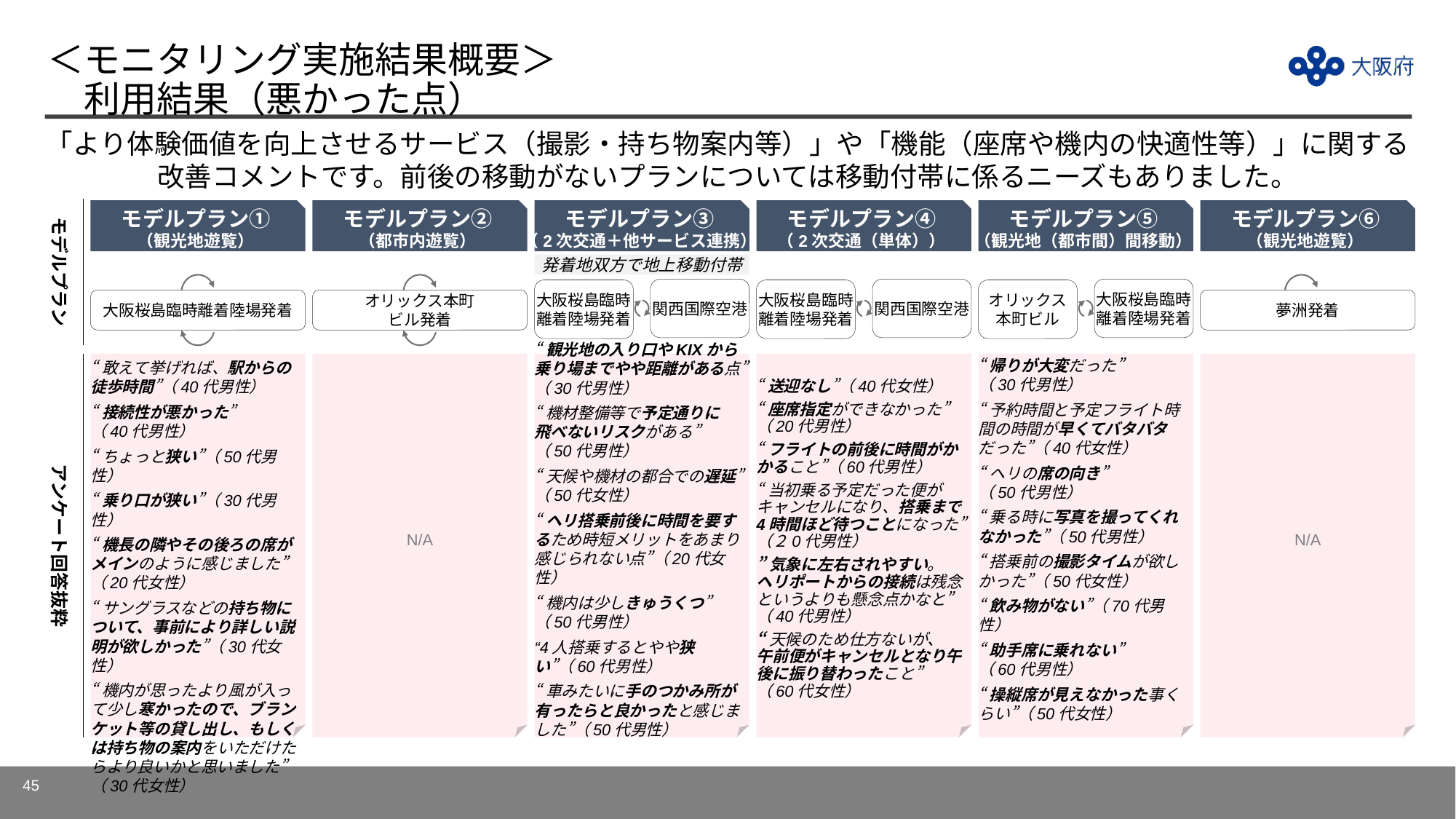

# ＜モニタリング実施結果概要＞ 　利用結果（悪かった点）
「より体験価値を向上させるサービス（撮影・持ち物案内等）」や「機能（座席や機内の快適性等）」に関する改善コメントです。前後の移動がないプランについては移動付帯に係るニーズもありました。
モデルプラン
モデルプラン①
（観光地遊覧）
モデルプラン②
（都市内遊覧）
モデルプラン③
（2次交通＋他サービス連携）
モデルプラン④
（2次交通（単体））
モデルプラン⑤
（観光地（都市間）間移動）
モデルプラン⑥
（観光地遊覧）
発着地双方で地上移動付帯

関西国際空港
関西国際空港
大阪桜島臨時
離着陸場発着
大阪桜島臨時
離着陸場発着
大阪桜島臨時
離着陸場発着
オリックス
本町ビル
大阪桜島臨時離着陸場発着
オリックス本町
ビル発着
夢洲発着

“敢えて挙げれば、駅からの徒歩時間”（40代男性）
“接続性が悪かった”
（40代男性）
“ちょっと狭い”（50代男性）
“乗り口が狭い”（30代男性）
“機長の隣やその後ろの席が
メインのように感じました”
（20代女性）
“サングラスなどの持ち物について、事前により詳しい説明が欲しかった”（30代女性）
“機内が思ったより風が入って少し寒かったので、ブランケット等の貸し出し、もしくは持ち物の案内をいただけたらより良いかと思いました”（30代女性）
N/A
“観光地の入り口やKIXから乗り場までやや距離がある点”
（30代男性）
“機材整備等で予定通りに
飛べないリスクがある”
（50代男性）
“天候や機材の都合での遅延”（50代女性）
“ヘリ搭乗前後に時間を要するため時短メリットをあまり感じられない点”（20代女性）
“機内は少しきゅうくつ”
（50代男性）
“4人搭乗するとやや狭い”（60代男性）
“車みたいに手のつかみ所が有ったらと良かったと感じました”（50代男性）
“送迎なし”（40代女性）
“座席指定ができなかった”（20代男性）
“フライトの前後に時間がかかること”（60代男性）
“当初乗る予定だった便がキャンセルになり、搭乗まで4時間ほど待つことになった”
（２0代男性）
”気象に左右されやすい。
ヘリポートからの接続は残念というよりも懸念点かなと”（40代男性）
“天候のため仕方ないが、
午前便がキャンセルとなり午後に振り替わったこと”
（60代女性）
“帰りが大変だった”
（30代男性）
“予約時間と予定フライト時間の時間が早くてバタバタだった”（40代女性）
“ヘリの席の向き”
（50代男性）
“乗る時に写真を撮ってくれなかった”（50代男性）
“搭乗前の撮影タイムが欲しかった”（50代女性）
“飲み物がない”（70代男性）
“助手席に乗れない”
（60代男性）
“操縦席が見えなかった事くらい”（50代女性）
N/A
アンケート回答抜粋